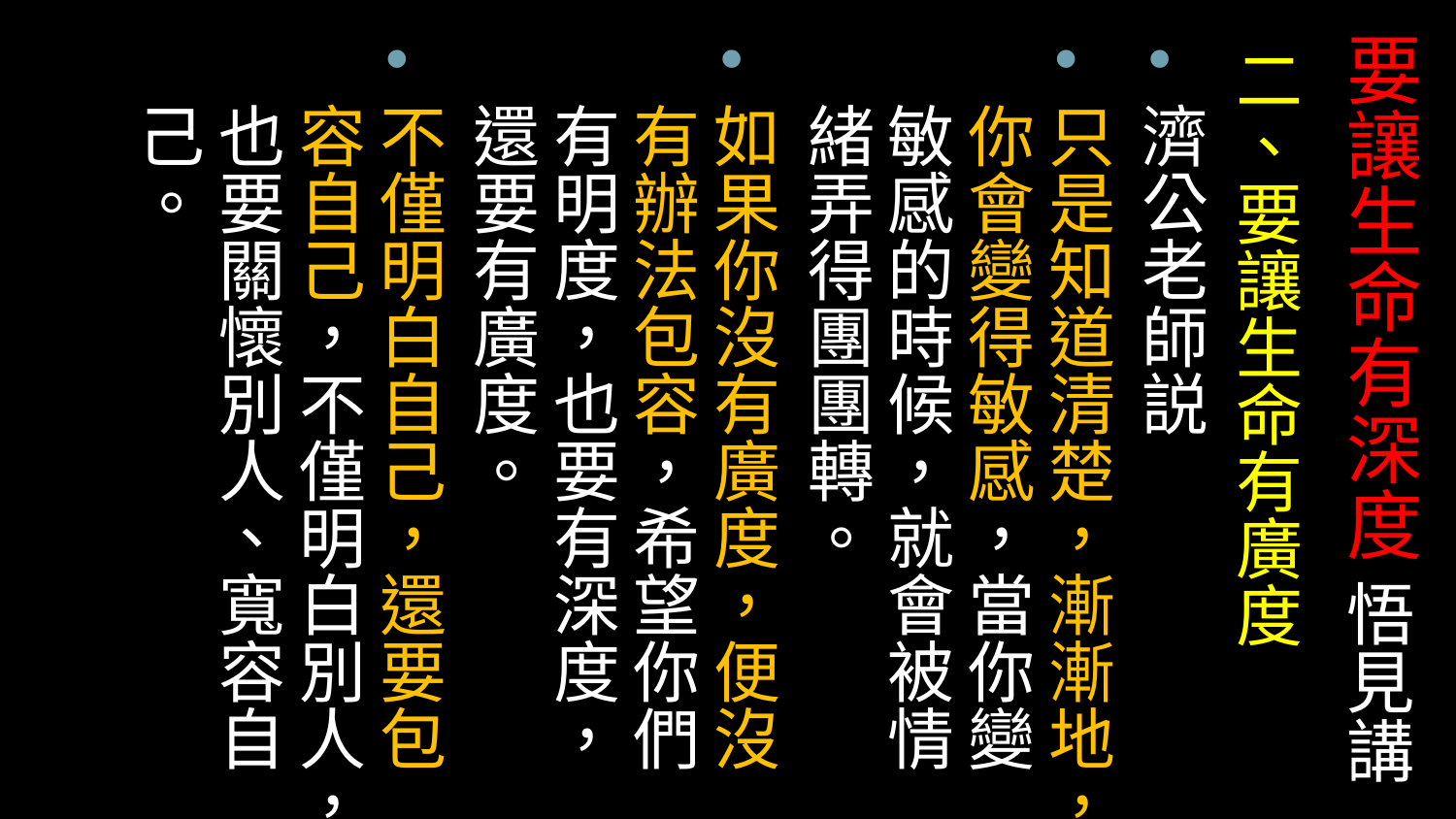

# 要讓生命有深度 悟見講
二、要讓生命有廣度
濟公老師説
只是知道清楚，漸漸地，你會變得敏感，當你變敏感的時候，就會被情緒弄得團團轉。
如果你沒有廣度，便沒有辦法包容，希望你們有明度，也要有深度，還要有廣度。
不僅明白自己，還要包容自己，不僅明白別人，也要關懷別人、寬容自己。